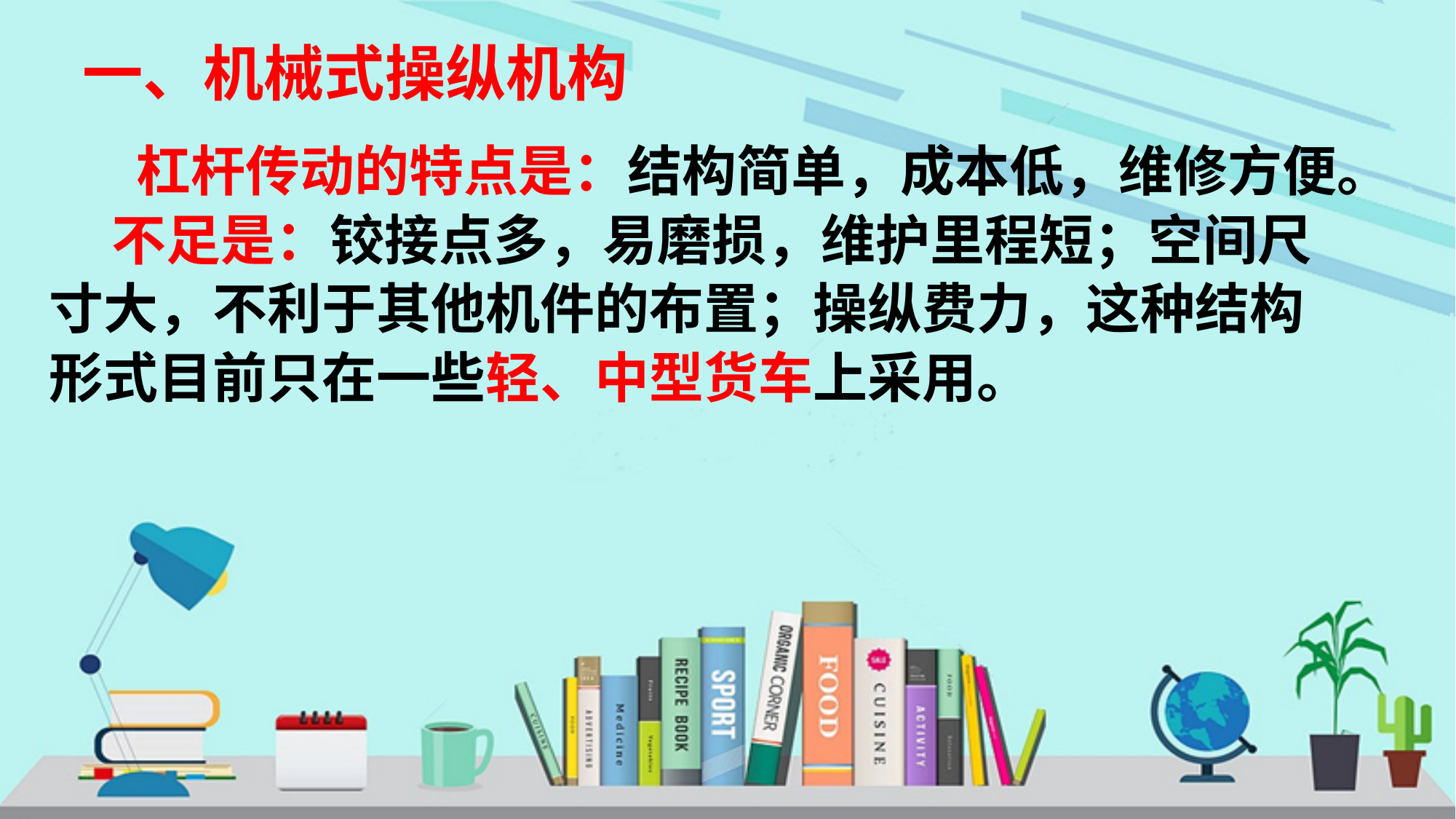

# 一、机械式操纵机构
      杠杆传动的特点是：结构简单，成本低，维修方便。
    不足是：铰接点多，易磨损，维护里程短；空间尺寸大，不利于其他机件的布置；操纵费力，这种结构形式目前只在一些轻、中型货车上采用。